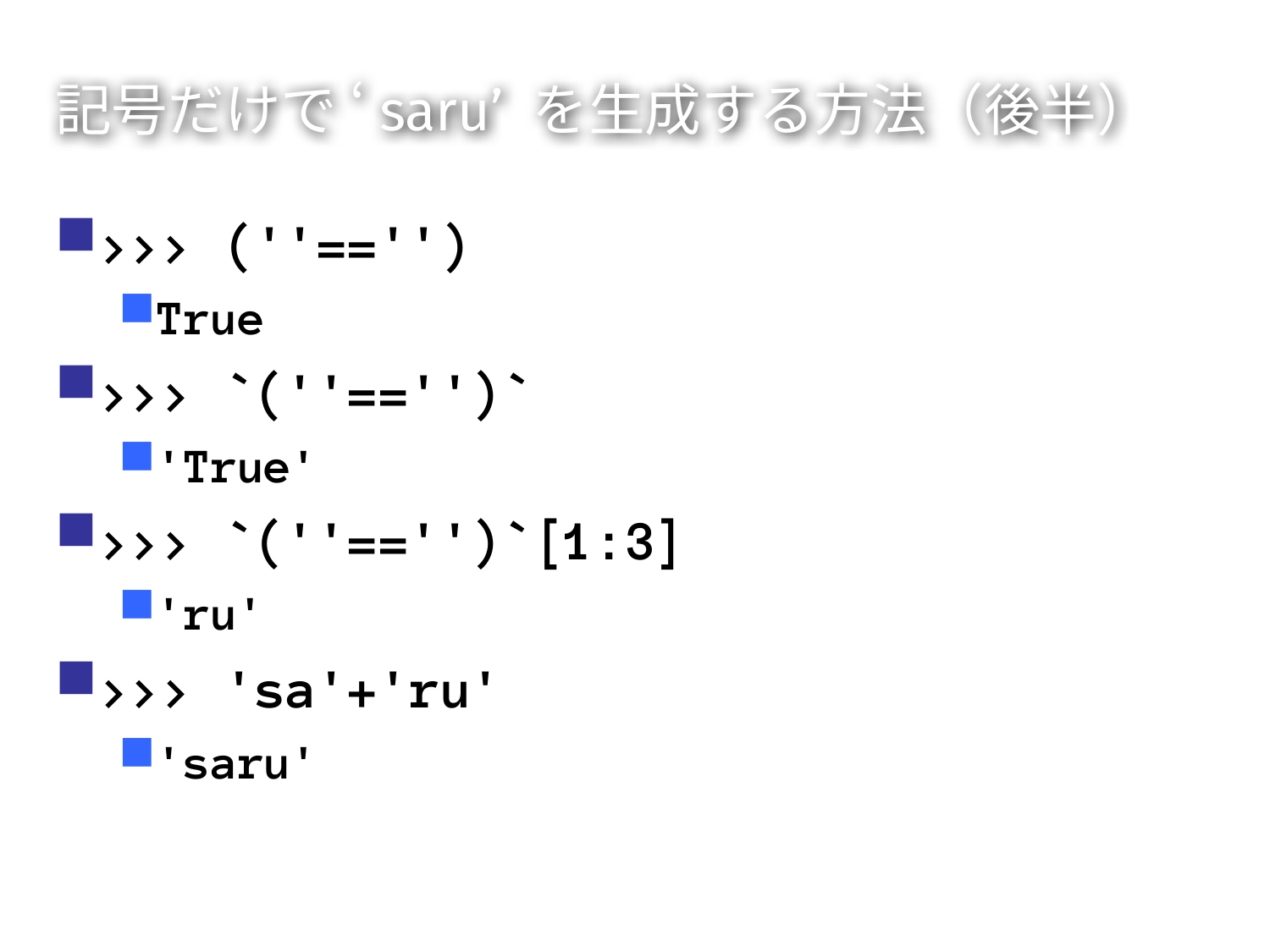

# 記号だけで ‘saru’ を生成する方法（後半）
>>> (''=='')
True
>>> `(''=='')`
'True'
>>> `(''=='')`[1:3]
'ru'
>>> 'sa'+'ru'
'saru'